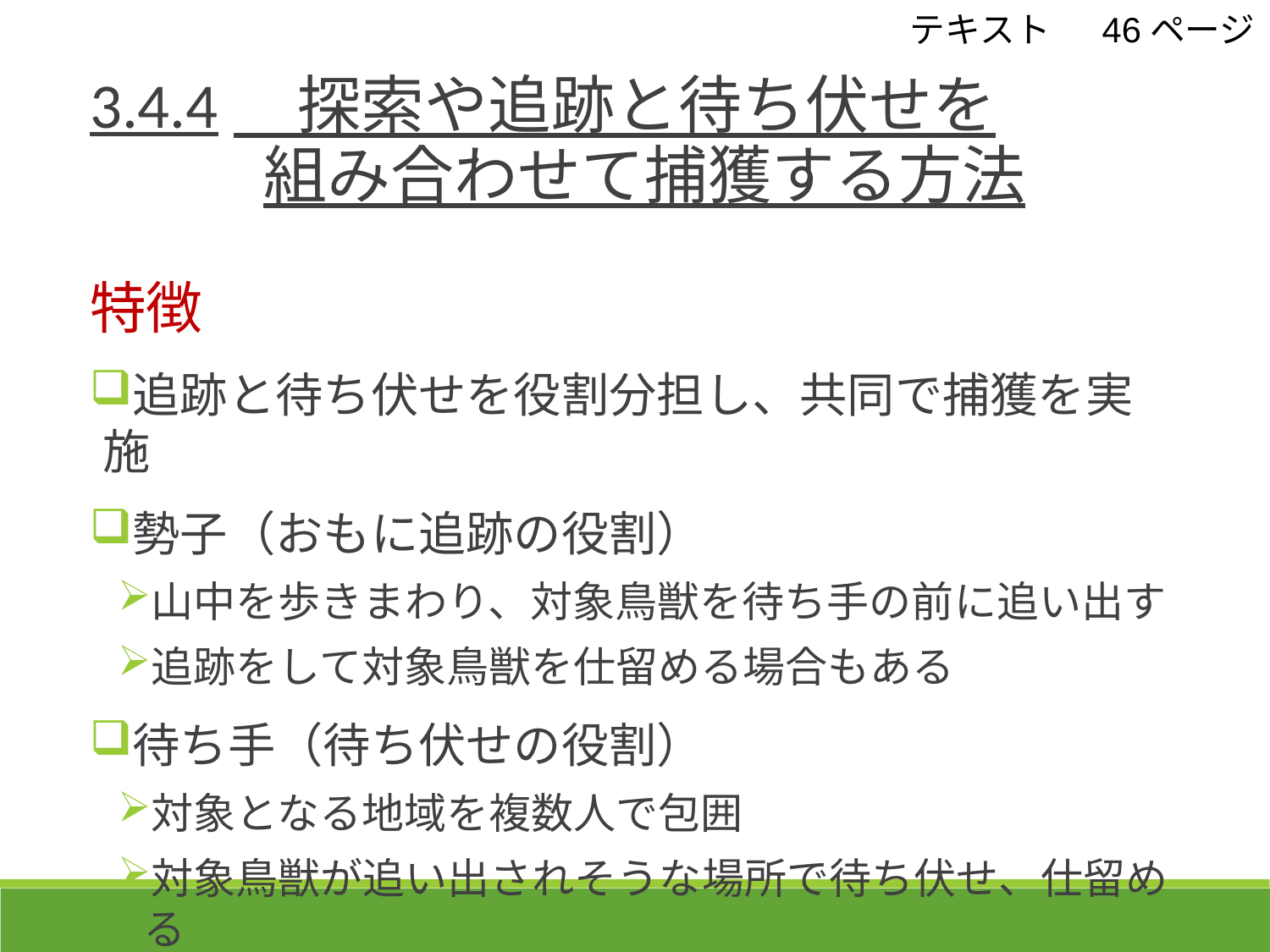

テキスト　 46ページ
3.4.4　探索や追跡と待ち伏せを
組み合わせて捕獲する方法
特徴
追跡と待ち伏せを役割分担し、共同で捕獲を実施
勢子（おもに追跡の役割）
山中を歩きまわり、対象鳥獣を待ち手の前に追い出す
追跡をして対象鳥獣を仕留める場合もある
待ち手（待ち伏せの役割）
対象となる地域を複数人で包囲
対象鳥獣が追い出されそうな場所で待ち伏せ、仕留める